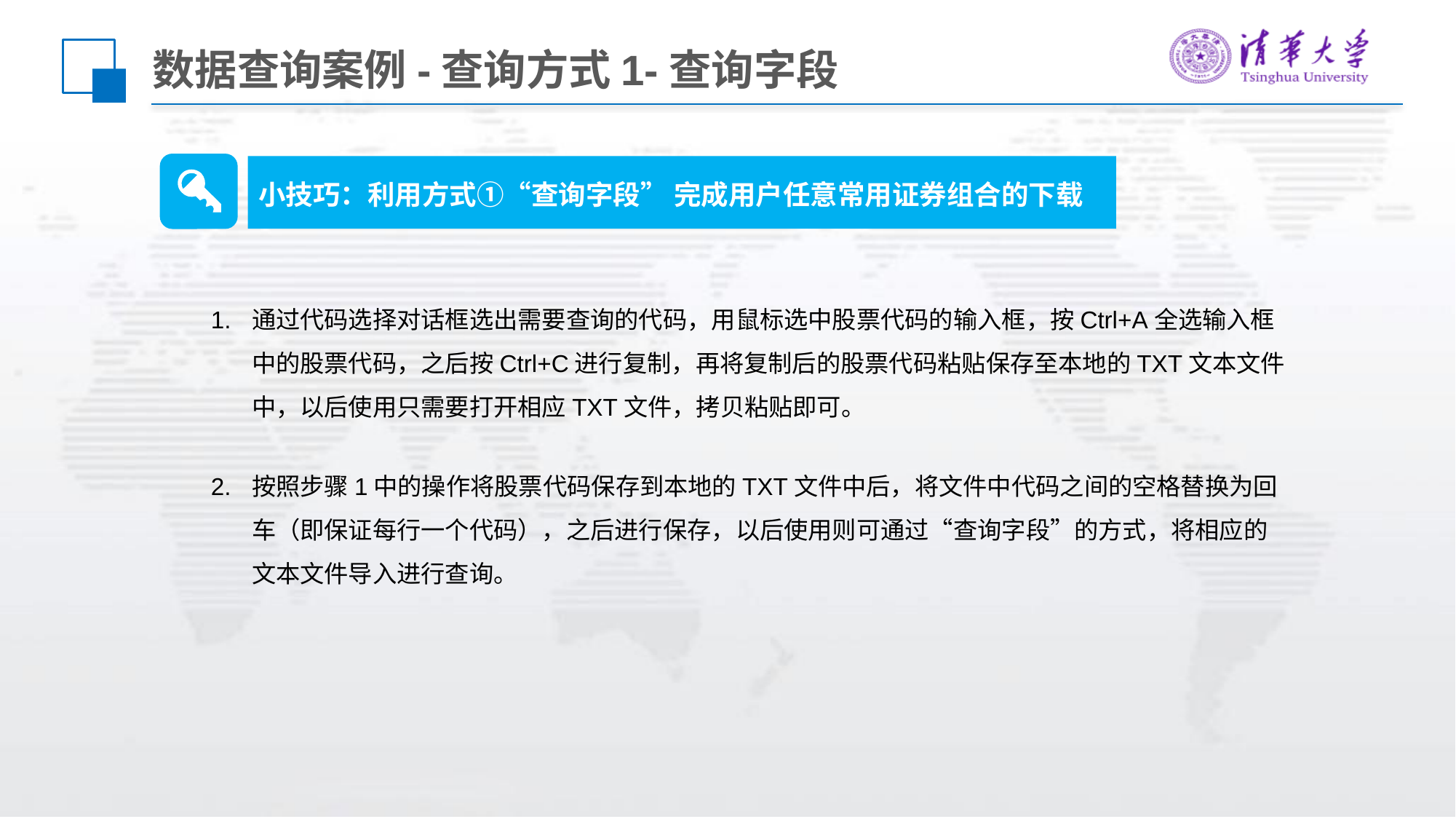

# 数据查询案例-查询方式1-查询字段

小技巧：利用方式①“查询字段” 完成用户任意常用证券组合的下载

通过代码选择对话框选出需要查询的代码，用鼠标选中股票代码的输入框，按Ctrl+A全选输入框中的股票代码，之后按Ctrl+C进行复制，再将复制后的股票代码粘贴保存至本地的TXT文本文件中，以后使用只需要打开相应TXT文件，拷贝粘贴即可。
按照步骤1中的操作将股票代码保存到本地的TXT文件中后，将文件中代码之间的空格替换为回车（即保证每行一个代码），之后进行保存，以后使用则可通过“查询字段”的方式，将相应的文本文件导入进行查询。